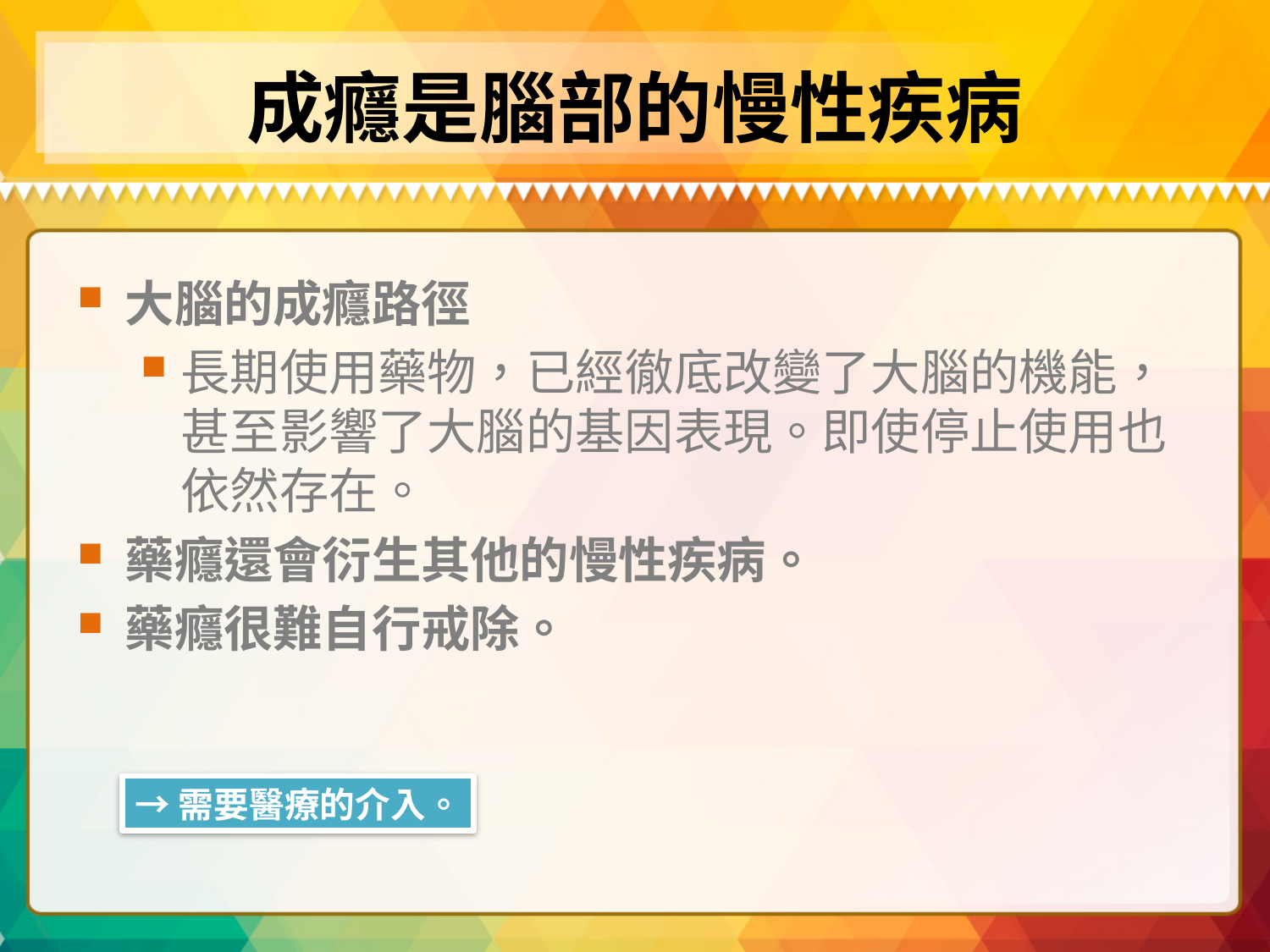

# 成癮是腦部的慢性疾病
大腦的成癮路徑
長期使用藥物，已經徹底改變了大腦的機能，甚至影響了大腦的基因表現。即使停止使用也依然存在。
藥癮還會衍生其他的慢性疾病。
藥癮很難自行戒除。
→需要醫療的介入。